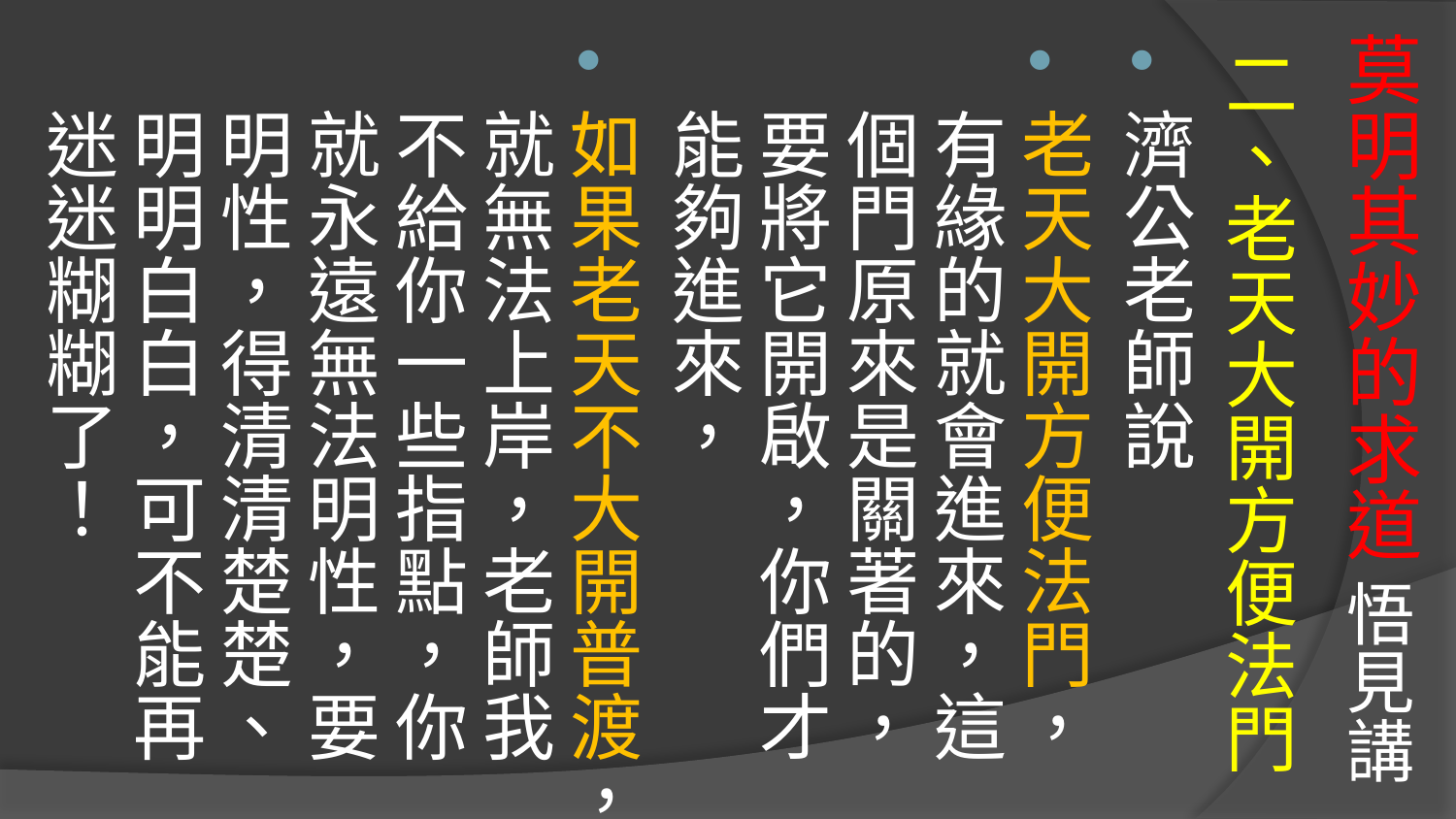

# 莫明其妙的求道 悟見講
二、老天大開方便法門
濟公老師說
老天大開方便法門，有緣的就會進來，這個門原來是關著的，要將它開啟，你們才能夠進來，
如果老天不大開普渡，就無法上岸，老師我不給你一些指點，你就永遠無法明性，要明性，得清清楚楚、明明白白，可不能再迷迷糊糊了！